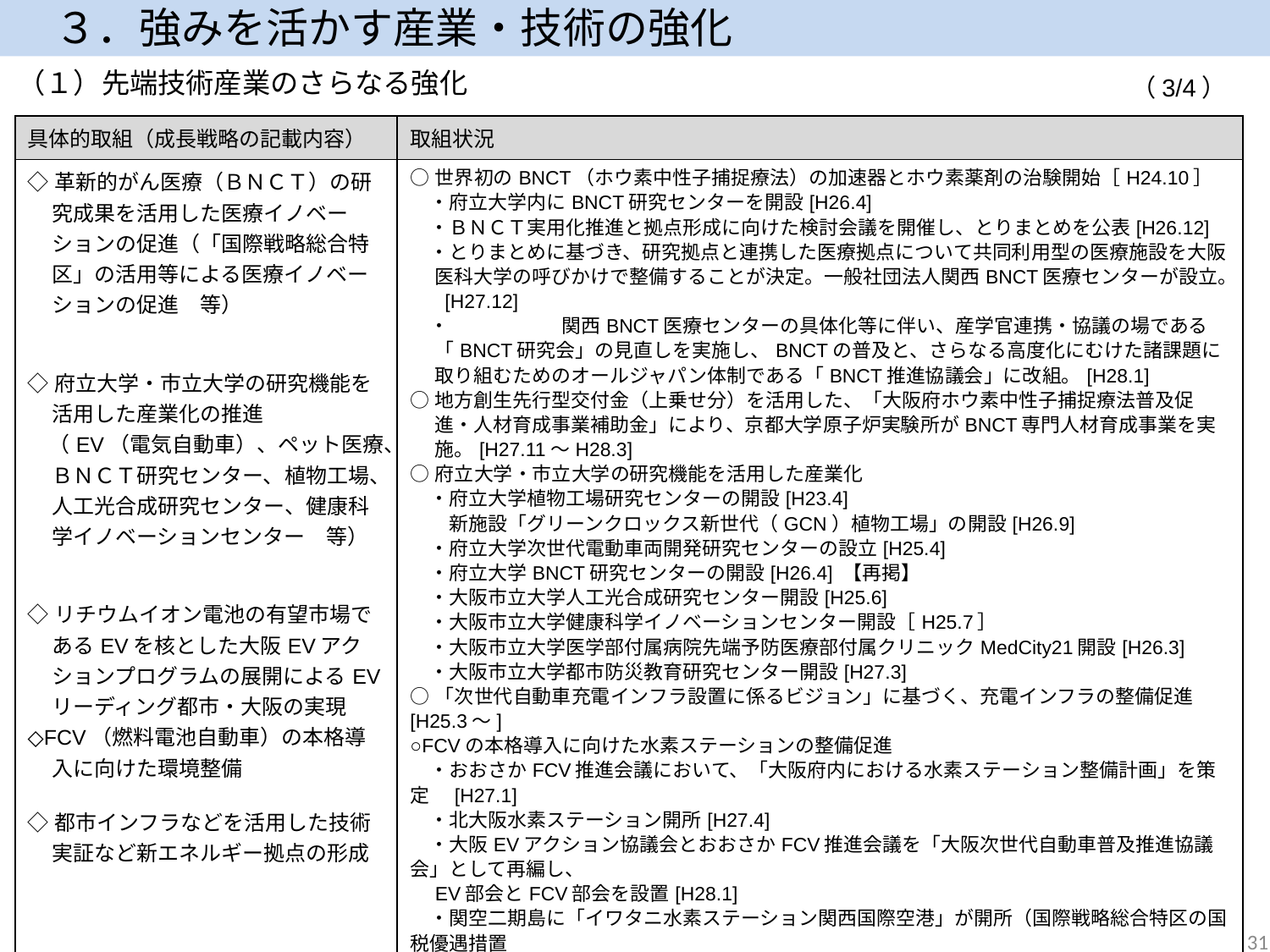

３．強みを活かす産業・技術の強化
（１）先端技術産業のさらなる強化
（3/4）
| 具体的取組（成長戦略の記載内容） | 取組状況 |
| --- | --- |
| ◇革新的がん医療（ＢＮＣＴ）の研究成果を活用した医療イノベーションの促進（「国際戦略総合特区」の活用等による医療イノベーションの促進　等） ◇府立大学・市立大学の研究機能を活用した産業化の推進 　（EV（電気自動車）、ペット医療、ＢＮＣＴ研究センター、植物工場、人工光合成研究センター、健康科学イノベーションセンター　等） ◇リチウムイオン電池の有望市場であるEVを核とした大阪EVアクションプログラムの展開によるEVリーディング都市・大阪の実現 ◇FCV（燃料電池自動車）の本格導入に向けた環境整備 ◇都市インフラなどを活用した技術実証など新エネルギー拠点の形成 | ○世界初のBNCT（ホウ素中性子捕捉療法）の加速器とホウ素薬剤の治験開始［H24.10］ 　・府立大学内にBNCT研究センターを開設[H26.4] 　・ＢＮＣＴ実用化推進と拠点形成に向けた検討会議を開催し、とりまとめを公表[H26.12] 　・とりまとめに基づき、研究拠点と連携した医療拠点について共同利用型の医療施設を大阪医科大学の呼びかけで整備することが決定。一般社団法人関西BNCT医療センターが設立。 [H27.12] 　・ 関西BNCT医療センターの具体化等に伴い、産学官連携・協議の場である「BNCT研究会」の見直しを実施し、BNCTの普及と、さらなる高度化にむけた諸課題に取り組むためのオールジャパン体制である「BNCT推進協議会」に改組。[H28.1] ○ 地方創生先行型交付金（上乗せ分）を活用した、「大阪府ホウ素中性子捕捉療法普及促進・人材育成事業補助金」により、京都大学原子炉実験所がBNCT専門人材育成事業を実施。[H27.11～H28.3] ○府立大学・市立大学の研究機能を活用した産業化 　・府立大学植物工場研究センターの開設[H23.4] 　　新施設「グリーンクロックス新世代（GCN）植物工場」の開設[H26.9] 　・府立大学次世代電動車両開発研究センターの設立[H25.4] 　・府立大学BNCT研究センターの開設[H26.4] 【再掲】 　・大阪市立大学人工光合成研究センター開設[H25.6] 　・大阪市立大学健康科学イノベーションセンター開設［H25.7］ 　・大阪市立大学医学部付属病院先端予防医療部付属クリニックMedCity21開設[H26.3] 　・大阪市立大学都市防災教育研究センター開設[H27.3] ○「次世代自動車充電インフラ設置に係るビジョン」に基づく、充電インフラの整備促進[H25.3～] ○FCVの本格導入に向けた水素ステーションの整備促進 　・おおさかFCV推進会議において、「大阪府内における水素ステーション整備計画」を策定　[H27.1] 　・北大阪水素ステーション開所[H27.4] 　・大阪EVアクション協議会とおおさかFCV推進会議を「大阪次世代自動車普及推進協議会」として再編し、 　EV部会とFCV部会を設置[H28.1] 　・関空二期島に「イワタニ水素ステーション関西国際空港」が開所（国際戦略総合特区の国税優遇措置　 　を活用）[H28.1]【再掲】 　・「ENEOS 枚方走谷水素ステーション」「イワタニ水素ステーション大阪森之宮」他、府内に計7箇所の 　水素ステーションが整備[～H28.4] （次ページに続く） |
31